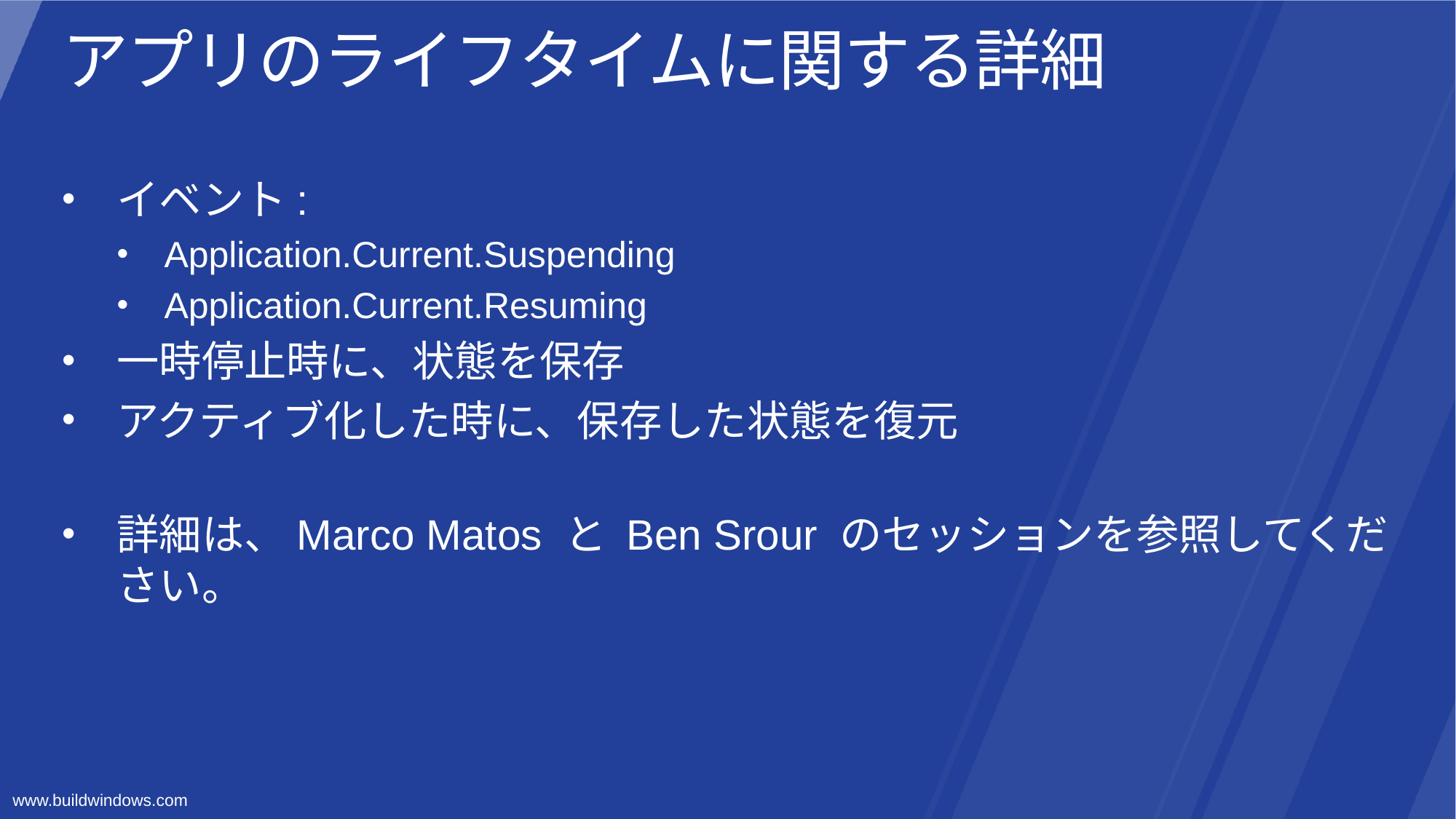

# アプリのライフタイムに関する詳細
イベント:
Application.Current.Suspending
Application.Current.Resuming
一時停止時に、状態を保存
アクティブ化した時に、保存した状態を復元

詳細は、Marco Matos と Ben Srour のセッションを参照してください。